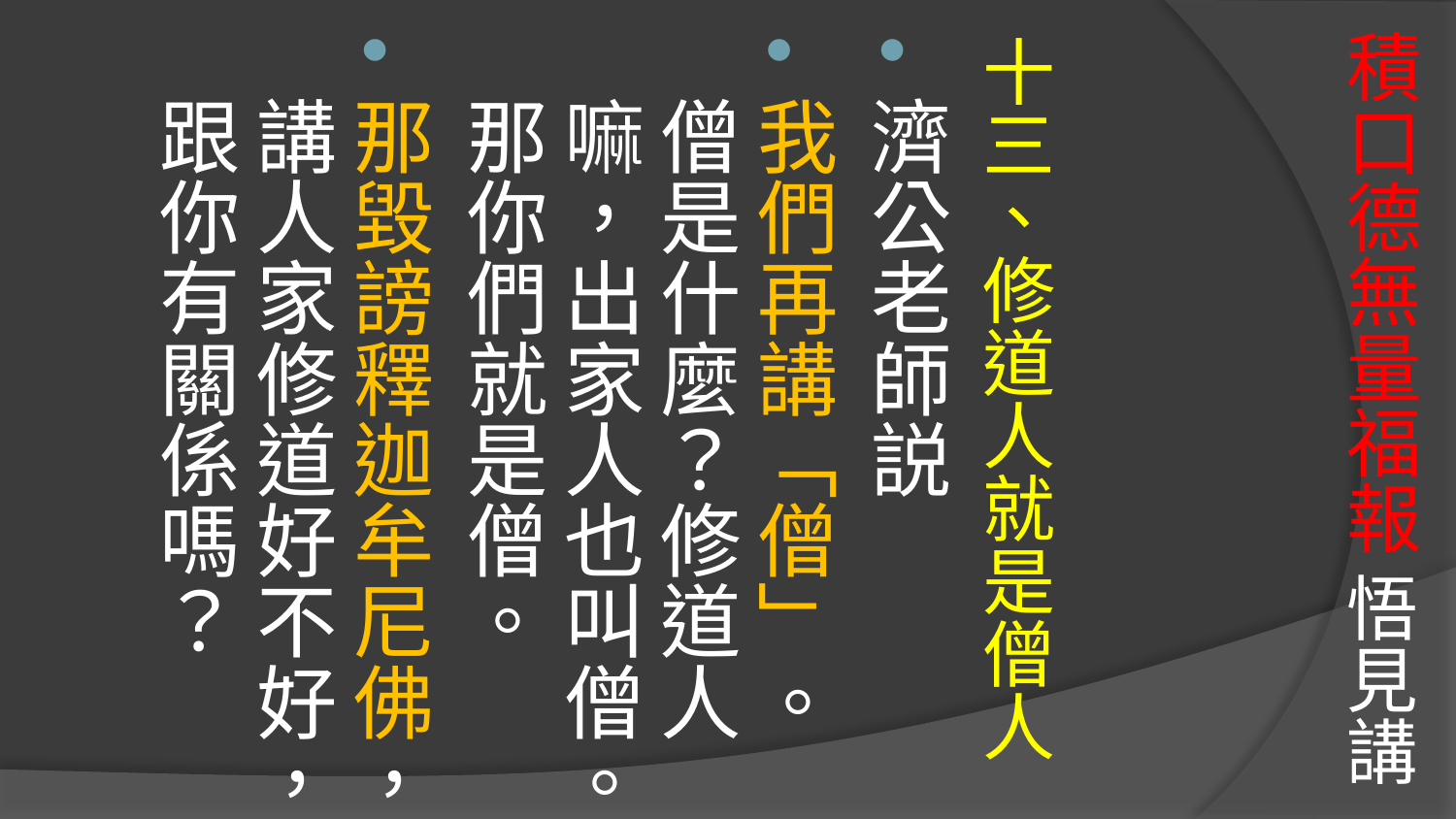

十三、修道人就是僧人
濟公老師説
我們再講「僧」。僧是什麼？修道人嘛，出家人也叫僧。那你們就是僧。
那毀謗釋迦牟尼佛，講人家修道好不好，跟你有關係嗎？

# 積口德無量福報 悟見講